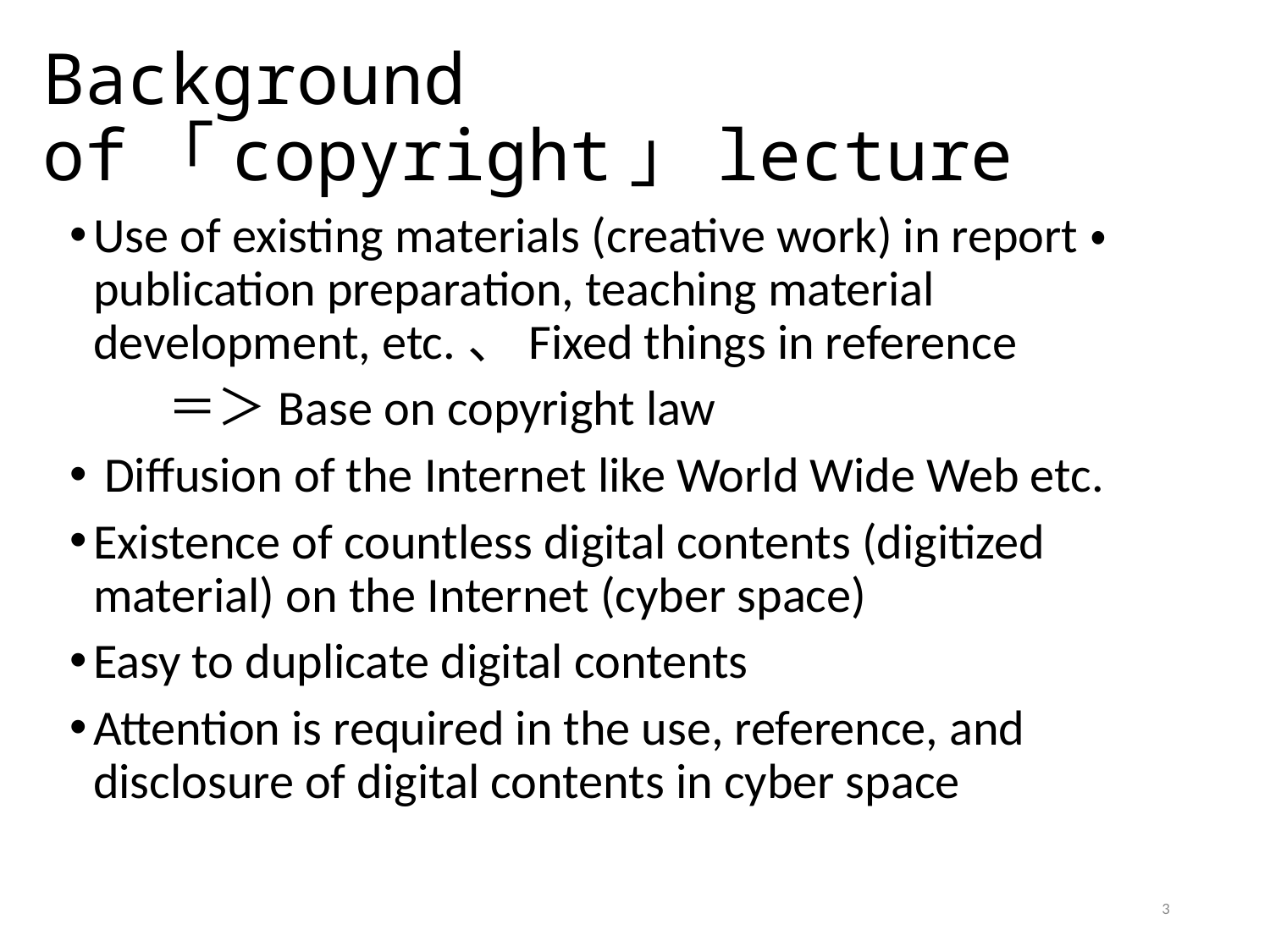

# Background of「copyright」lecture
Use of existing materials (creative work) in report・publication preparation, teaching material development, etc.、Fixed things in reference
　　＝＞Base on copyright law
 Diffusion of the Internet like World Wide Web etc.
Existence of countless digital contents (digitized material) on the Internet (cyber space)
Easy to duplicate digital contents
Attention is required in the use, reference, and disclosure of digital contents in cyber space
3